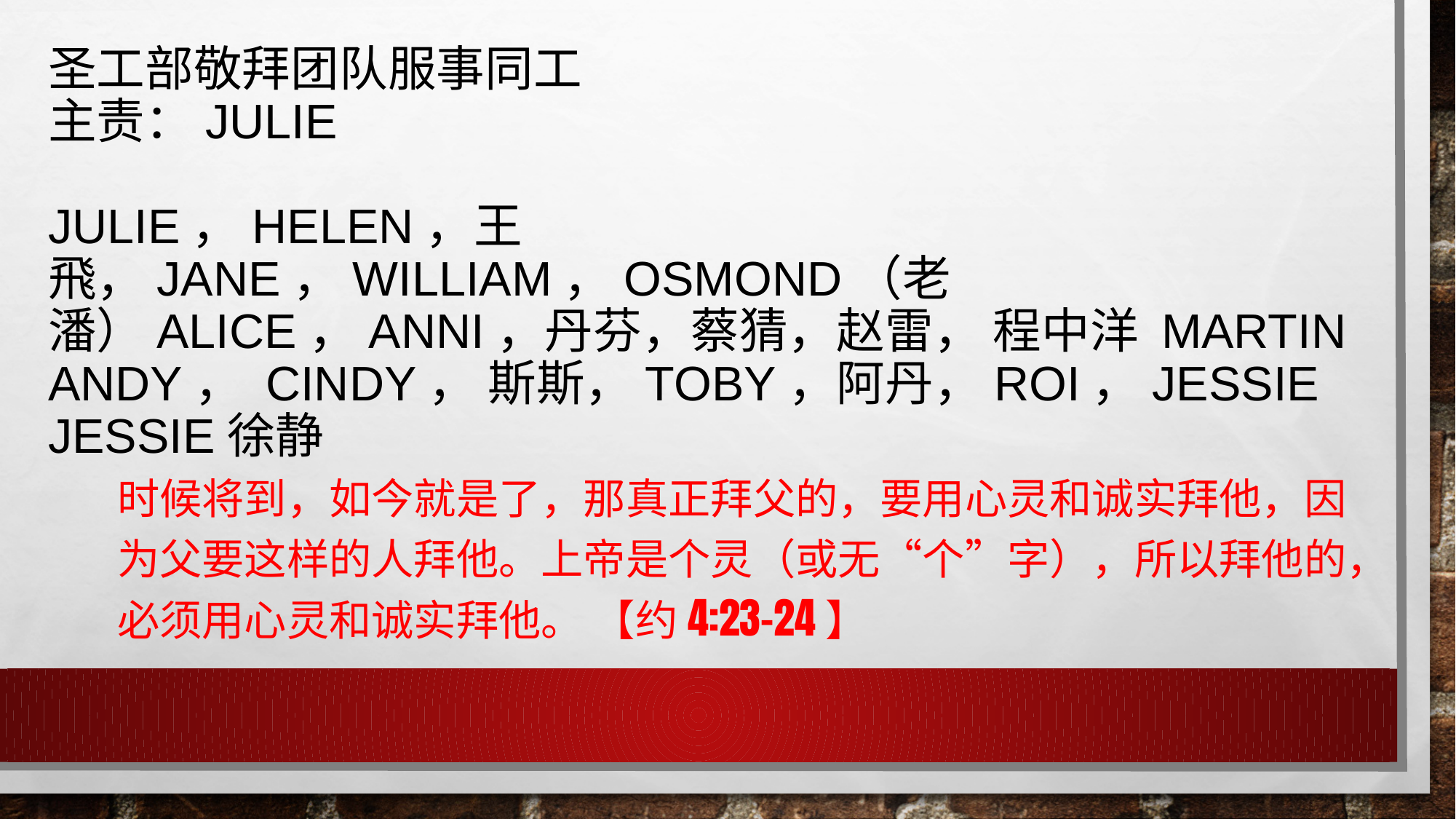

# 圣工部敬拜团队服事同工 主责：Julie Julie，Helen，王飛，Jane，William，Osmond（老潘）Alice，Anni，丹芬，蔡猜，赵雷， 程中洋 Martin Andy， Cindy， 斯斯，Toby，阿丹，Roi，Jessie Jessie徐静
时候将到，如今就是了，那真正拜父的，要用心灵和诚实拜他，因为父要这样的人拜他。上帝是个灵（或无“个”字），所以拜他的，必须用心灵和诚实拜他。 【约4:23-24】